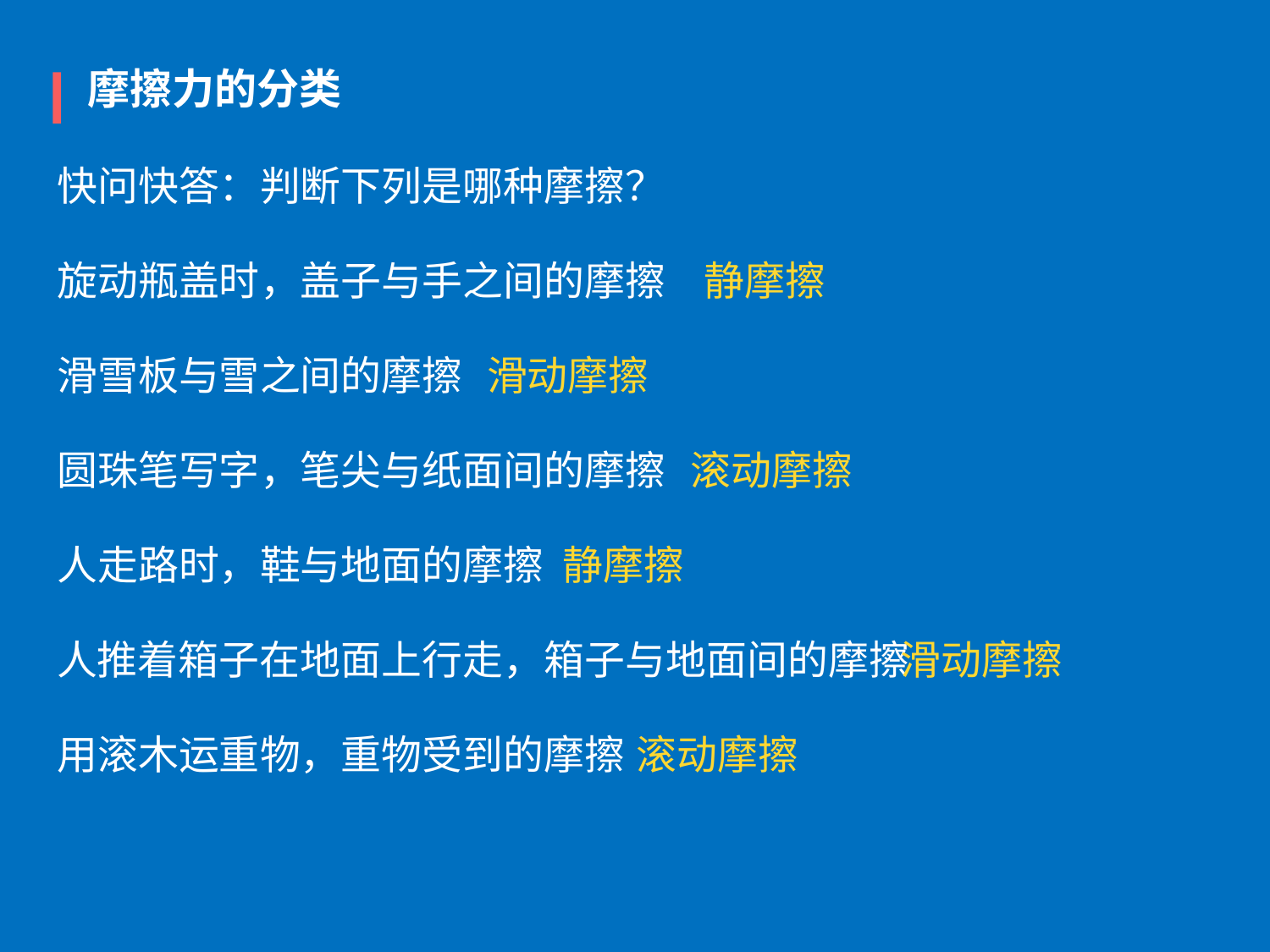

摩擦力的分类

快问快答：判断下列是哪种摩擦？
旋动瓶盖时，盖子与手之间的摩擦
静摩擦
滑雪板与雪之间的摩擦
滑动摩擦
圆珠笔写字，笔尖与纸面间的摩擦
滚动摩擦
人走路时，鞋与地面的摩擦
静摩擦
人推着箱子在地面上行走，箱子与地面间的摩擦
滑动摩擦
用滚木运重物，重物受到的摩擦
滚动摩擦